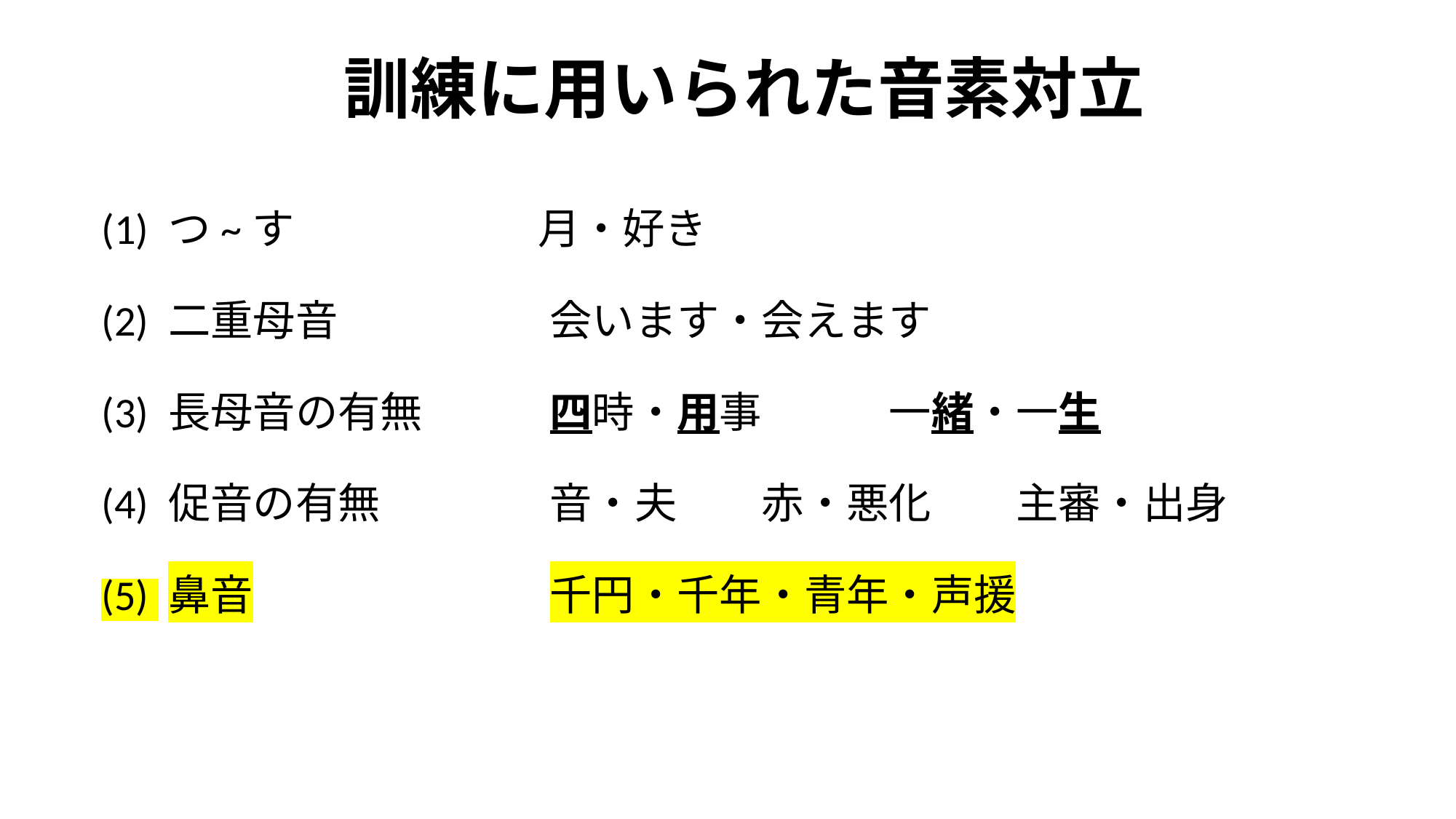

# 訓練に用いられた音素対立
(1) つ~す			月・好き
(2) 二重母音　　　　　会います・会えます
(3) 長母音の有無　　　四時・用事　　　一緒・一生
(4) 促音の有無　　　　音・夫　　赤・悪化　　主審・出身
(5) 鼻音　　　　　　　千円・千年・青年・声援